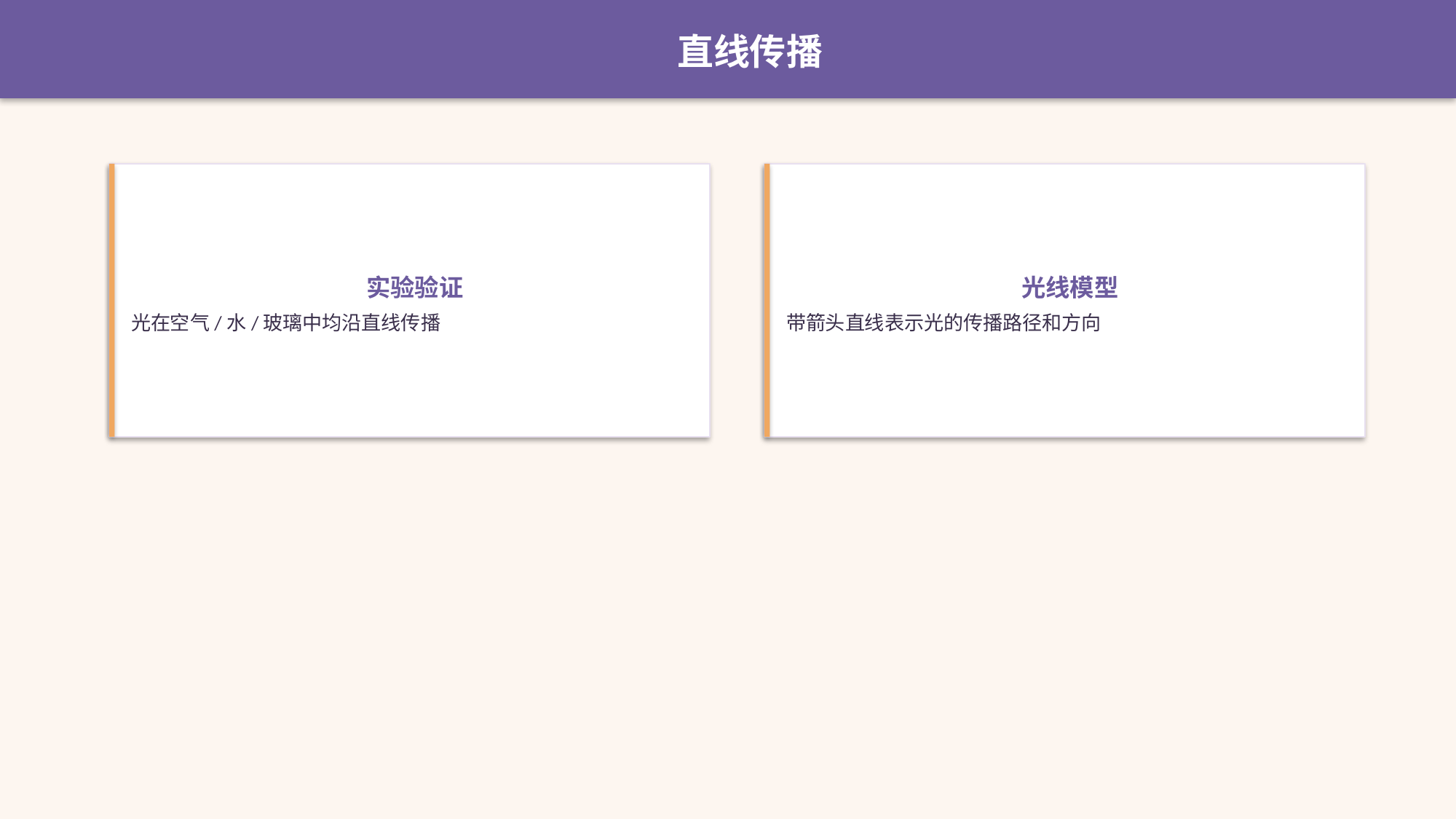

直线传播
实验验证
光在空气/水/玻璃中均沿直线传播

光线模型
带箭头直线表示光的传播路径和方向